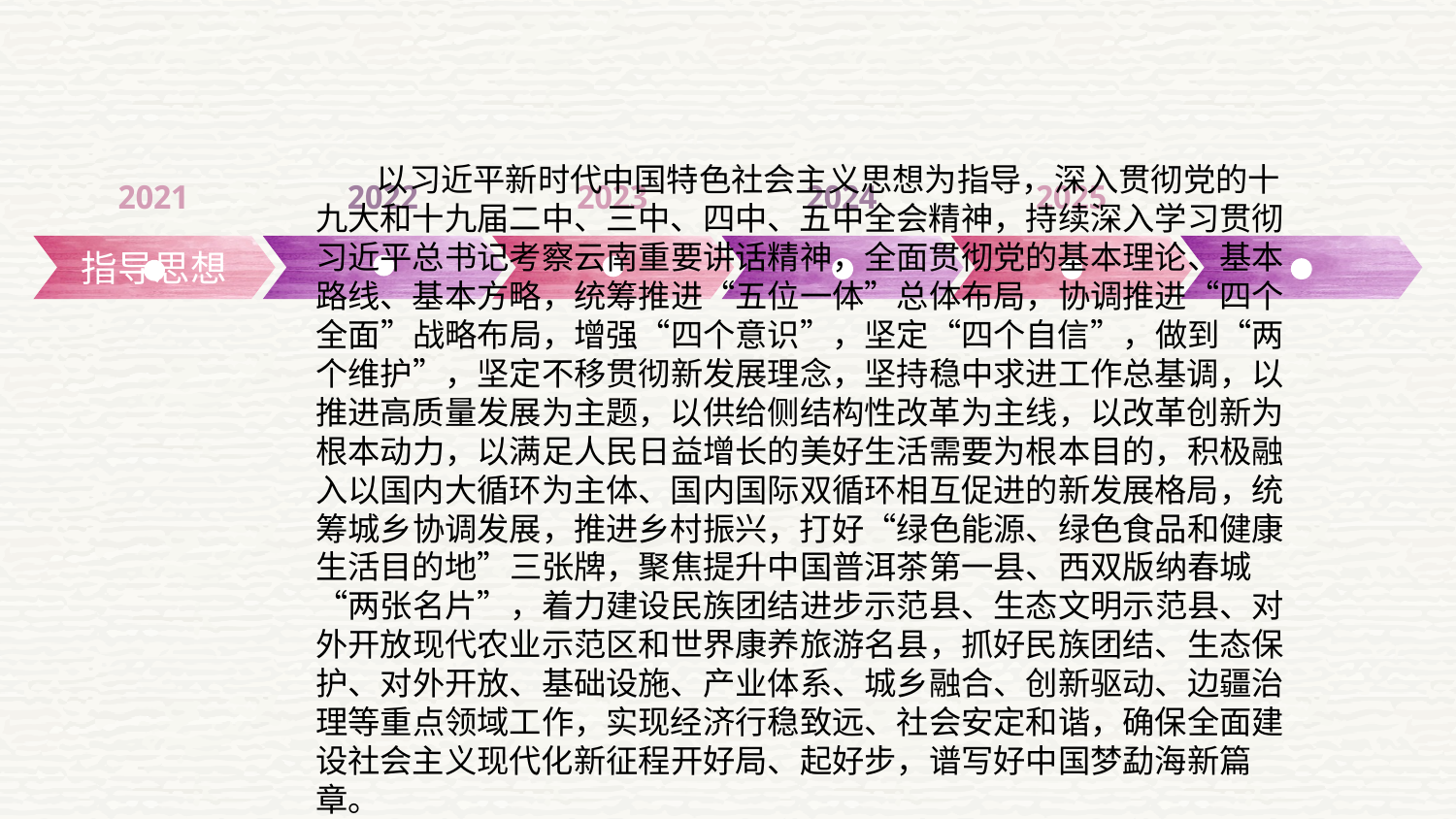

以习近平新时代中国特色社会主义思想为指导，深入贯彻党的十九大和十九届二中、三中、四中、五中全会精神，持续深入学习贯彻习近平总书记考察云南重要讲话精神，全面贯彻党的基本理论、基本路线、基本方略，统筹推进“五位一体”总体布局，协调推进“四个全面”战略布局，增强“四个意识”，坚定“四个自信”，做到“两个维护”，坚定不移贯彻新发展理念，坚持稳中求进工作总基调，以推进高质量发展为主题，以供给侧结构性改革为主线，以改革创新为根本动力，以满足人民日益增长的美好生活需要为根本目的，积极融入以国内大循环为主体、国内国际双循环相互促进的新发展格局，统筹城乡协调发展，推进乡村振兴，打好“绿色能源、绿色食品和健康生活目的地”三张牌，聚焦提升中国普洱茶第一县、西双版纳春城“两张名片”，着力建设民族团结进步示范县、生态文明示范县、对外开放现代农业示范区和世界康养旅游名县，抓好民族团结、生态保护、对外开放、基础设施、产业体系、城乡融合、创新驱动、边疆治理等重点领域工作，实现经济行稳致远、社会安定和谐，确保全面建设社会主义现代化新征程开好局、起好步，谱写好中国梦勐海新篇章。
2021
2022
2023
2024
2025
指导思想